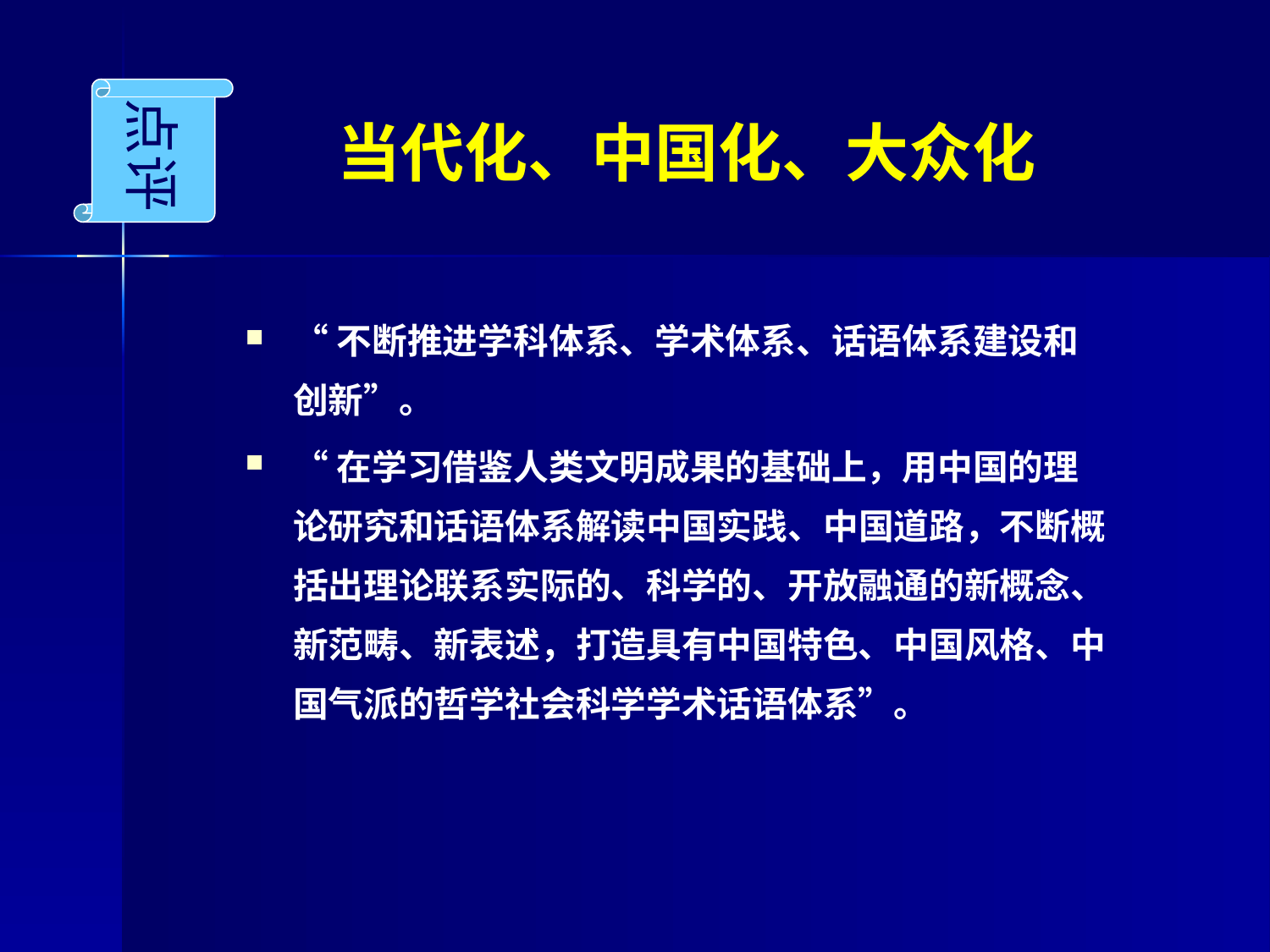

# 当代化、中国化、大众化
点评
“不断推进学科体系、学术体系、话语体系建设和创新”。
“在学习借鉴人类文明成果的基础上，用中国的理论研究和话语体系解读中国实践、中国道路，不断概括出理论联系实际的、科学的、开放融通的新概念、新范畴、新表述，打造具有中国特色、中国风格、中国气派的哲学社会科学学术话语体系”。